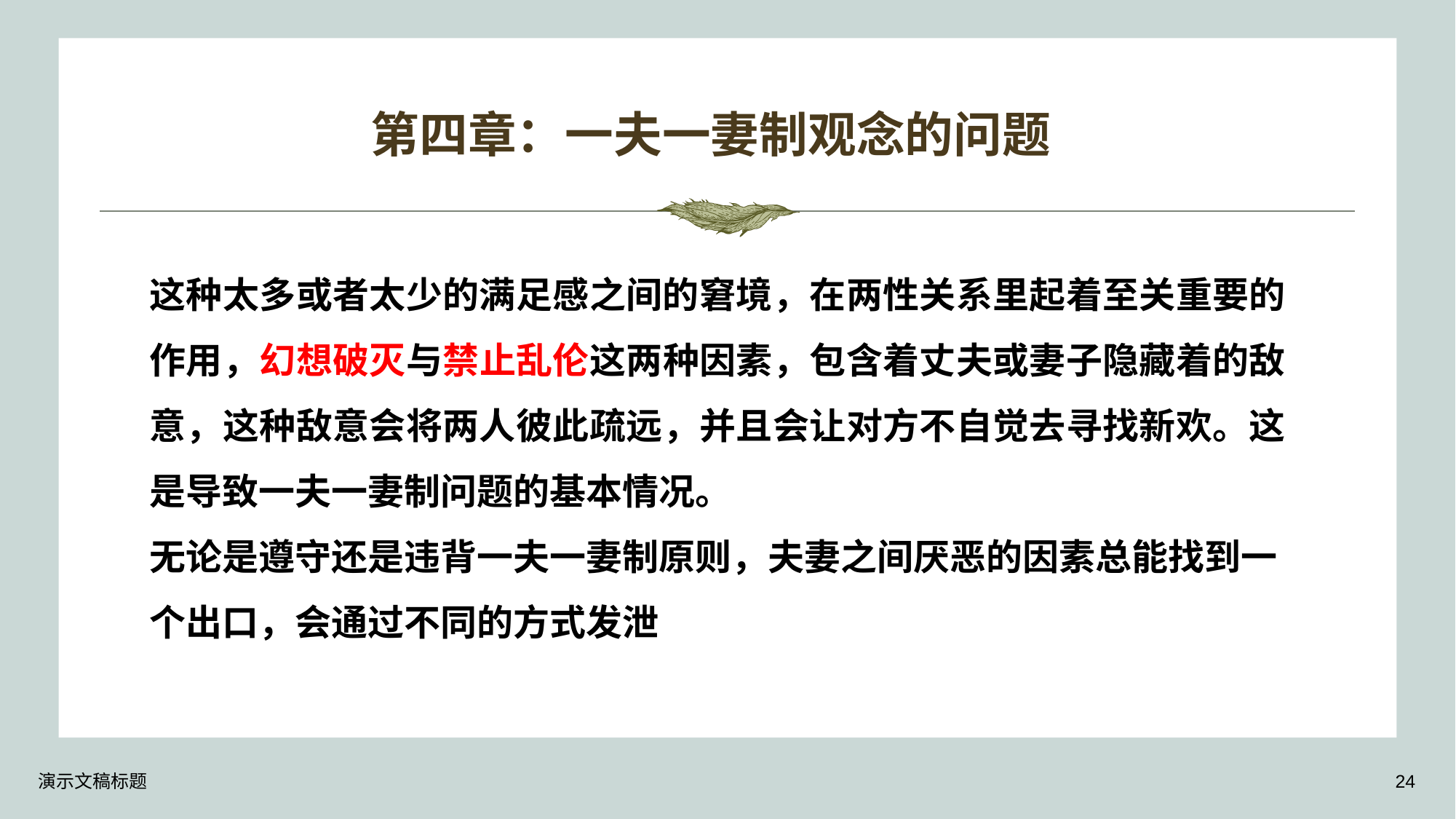

# 第四章：一夫一妻制观念的问题
这种太多或者太少的满足感之间的窘境，在两性关系里起着至关重要的作用，幻想破灭与禁止乱伦这两种因素，包含着丈夫或妻子隐藏着的敌意，这种敌意会将两人彼此疏远，并且会让对方不自觉去寻找新欢。这是导致一夫一妻制问题的基本情况。
无论是遵守还是违背一夫一妻制原则，夫妻之间厌恶的因素总能找到一个出口，会通过不同的方式发泄
演示文稿标题
24